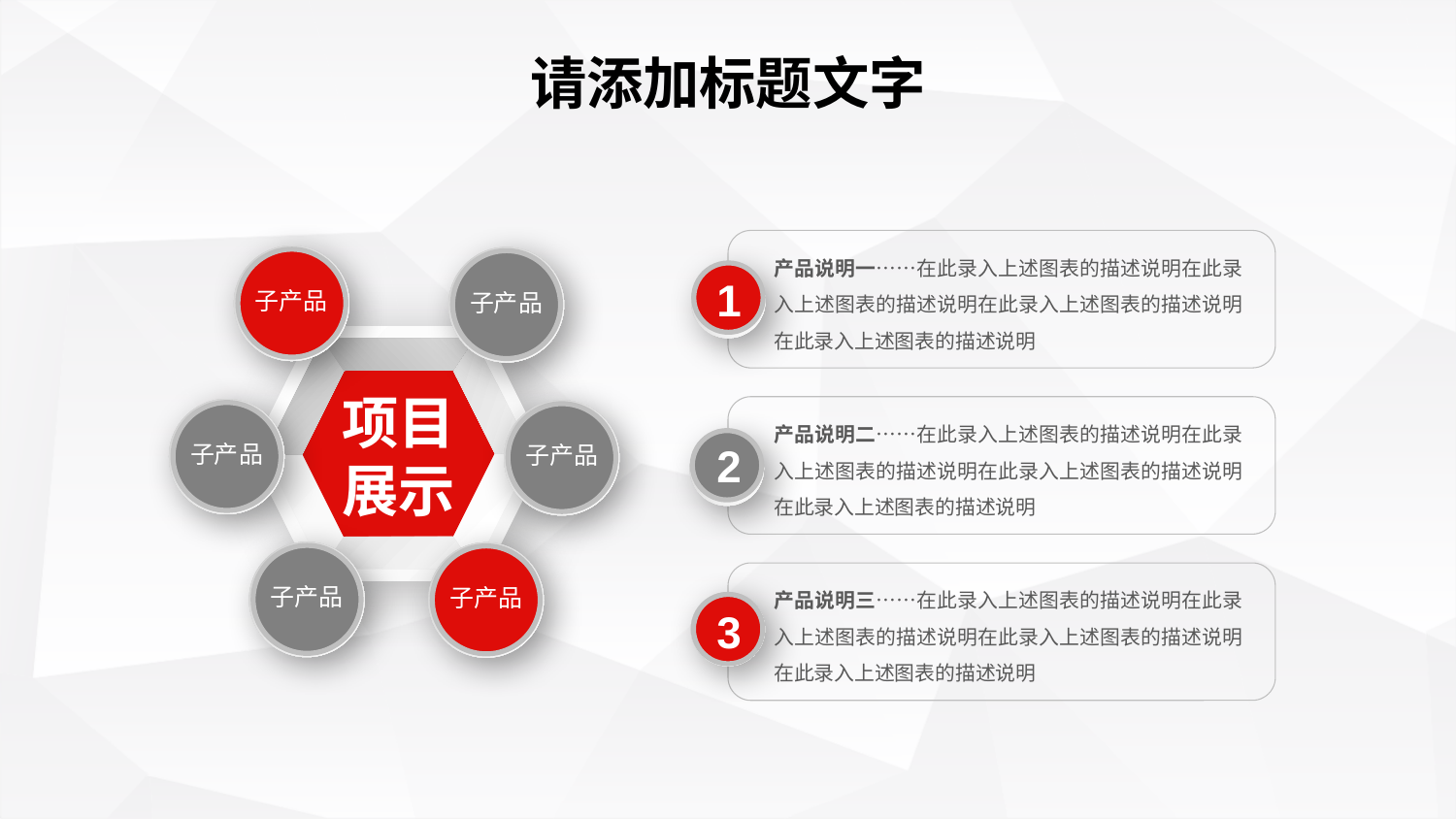

请添加标题文字

产品说明一……在此录入上述图表的描述说明在此录入上述图表的描述说明在此录入上述图表的描述说明在此录入上述图表的描述说明

子产品

子产品

1

项目展示

子产品

子产品
产品说明二……在此录入上述图表的描述说明在此录入上述图表的描述说明在此录入上述图表的描述说明在此录入上述图表的描述说明

2

子产品

子产品

产品说明三……在此录入上述图表的描述说明在此录入上述图表的描述说明在此录入上述图表的描述说明在此录入上述图表的描述说明

3
延时符